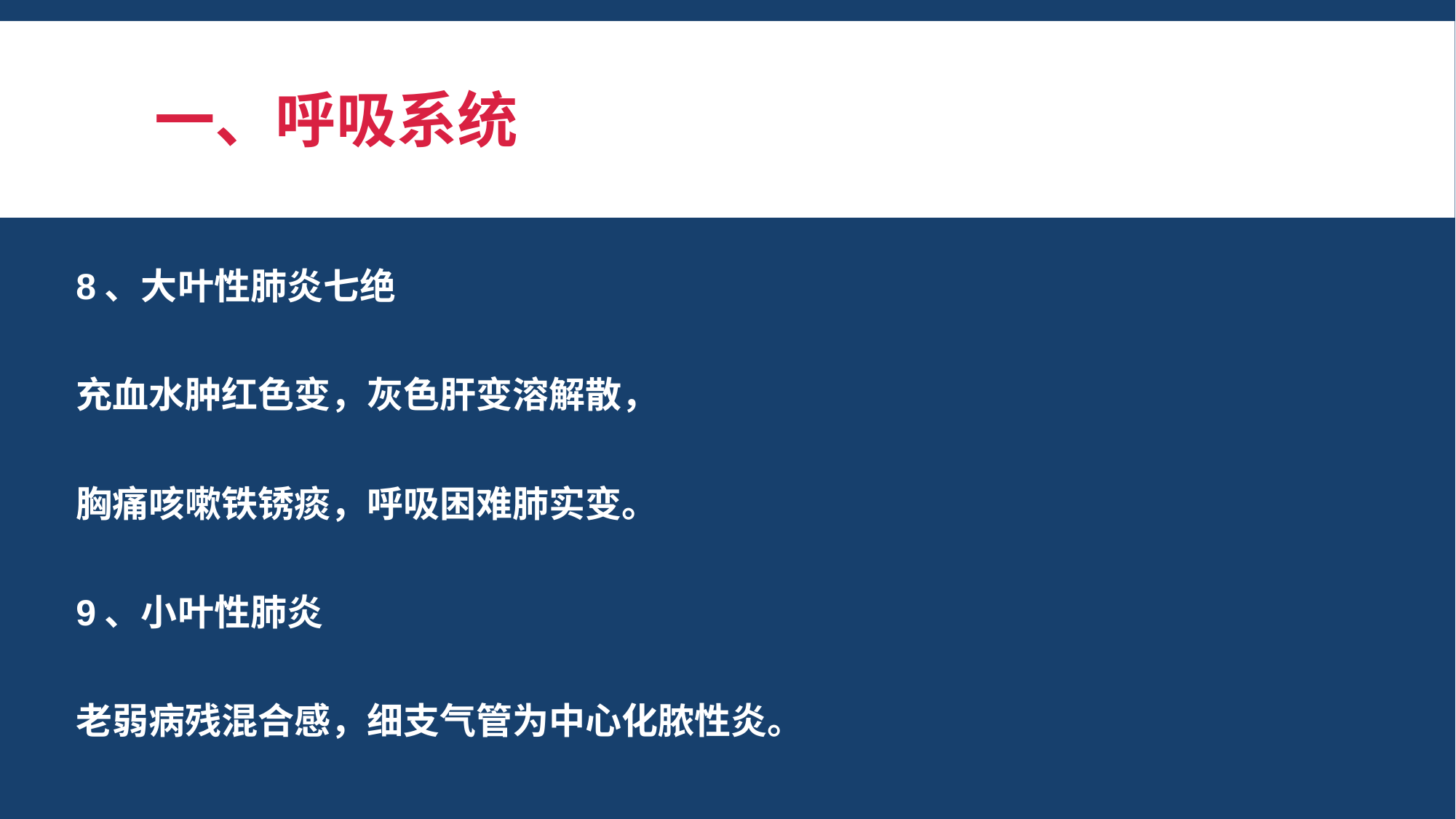

# 一、呼吸系统
8、大叶性肺炎七绝
充血水肿红色变，灰色肝变溶解散，
胸痛咳嗽铁锈痰，呼吸困难肺实变。
9、小叶性肺炎
老弱病残混合感，细支气管为中心化脓性炎。